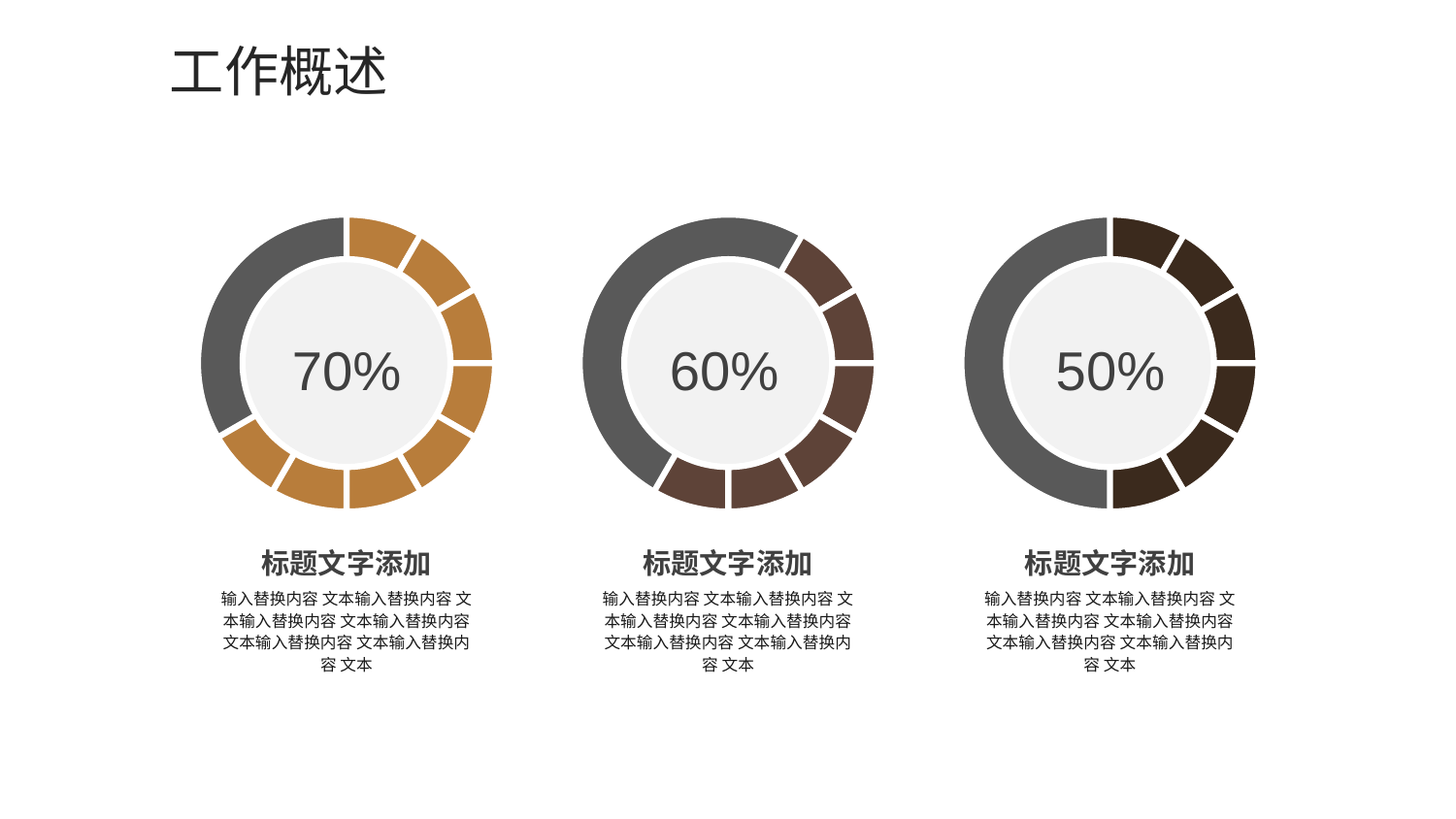

工作概述

70%

60%

50%
标题文字添加
输入替换内容 文本输入替换内容 文本输入替换内容 文本输入替换内容 文本输入替换内容 文本输入替换内容 文本
标题文字添加
输入替换内容 文本输入替换内容 文本输入替换内容 文本输入替换内容 文本输入替换内容 文本输入替换内容 文本
标题文字添加
输入替换内容 文本输入替换内容 文本输入替换内容 文本输入替换内容 文本输入替换内容 文本输入替换内容 文本